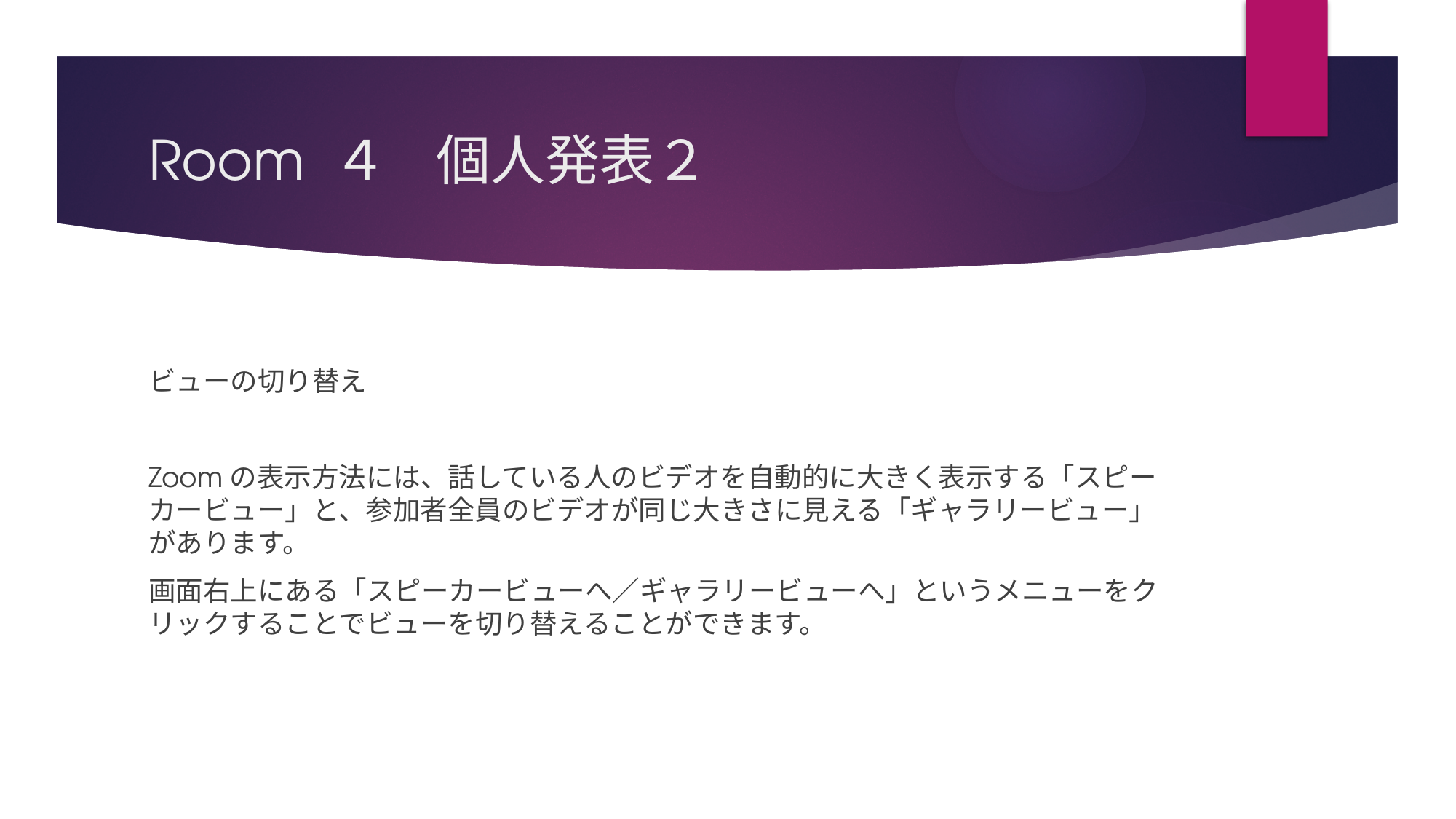

# Room ４    個人発表２

ビューの切り替え

Zoomの表示方法には、話している人のビデオを自動的に大きく表示する「スピーカービュー」と、参加者全員のビデオが同じ大きさに見える「ギャラリービュー」があります。
画面右上にある「スピーカービューへ／ギャラリービューへ」というメニューをクリックすることでビューを切り替えることができます。